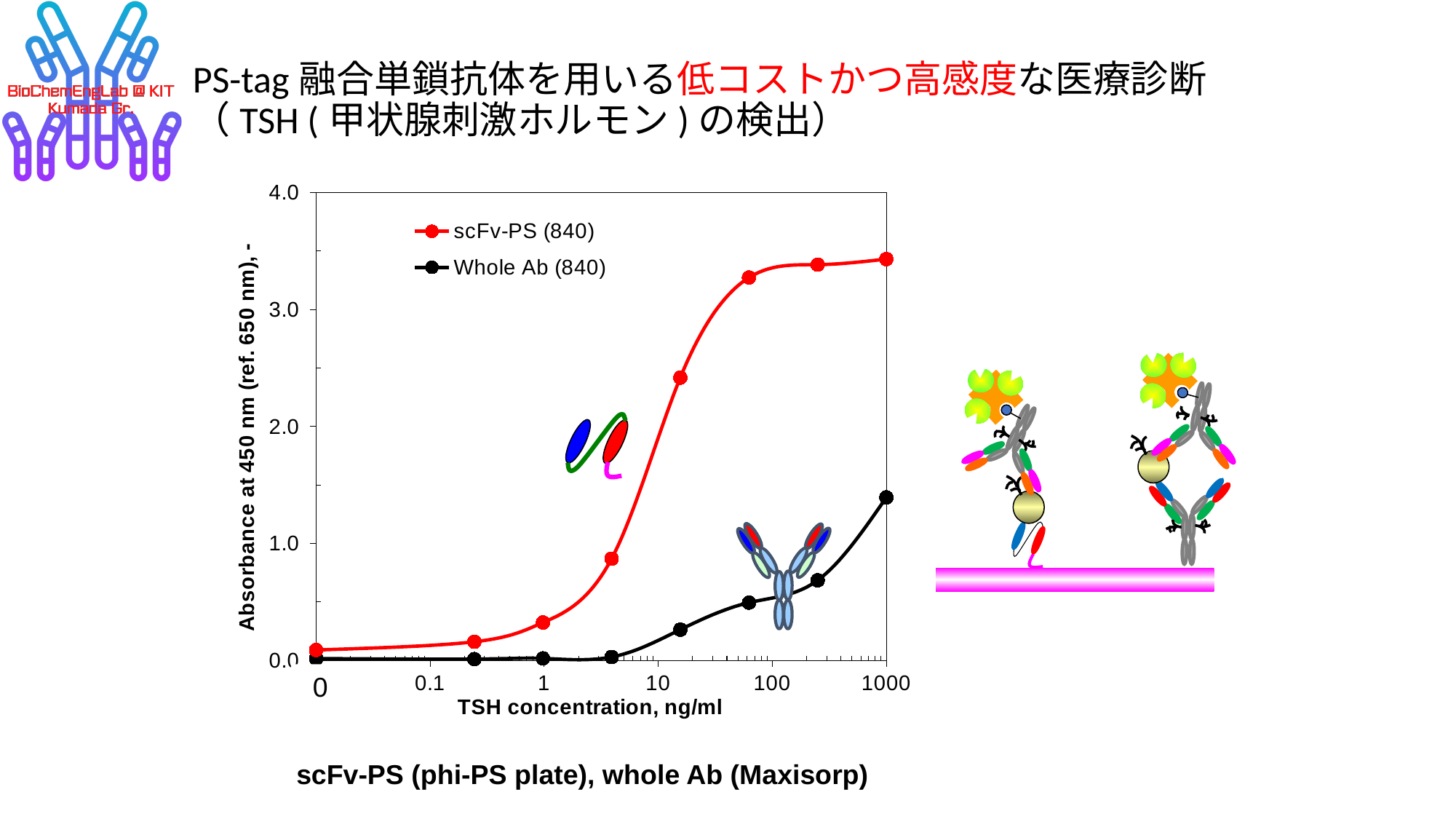

# PS-tag融合単鎖抗体を用いる低コストかつ高感度な医療診断 （TSH (甲状腺刺激ホルモン)の検出）

### Chart

| Category | scFv-PS (840) | Whole Ab (840) |
|---|---|---|

0
scFv-PS (phi-PS plate), whole Ab (Maxisorp)